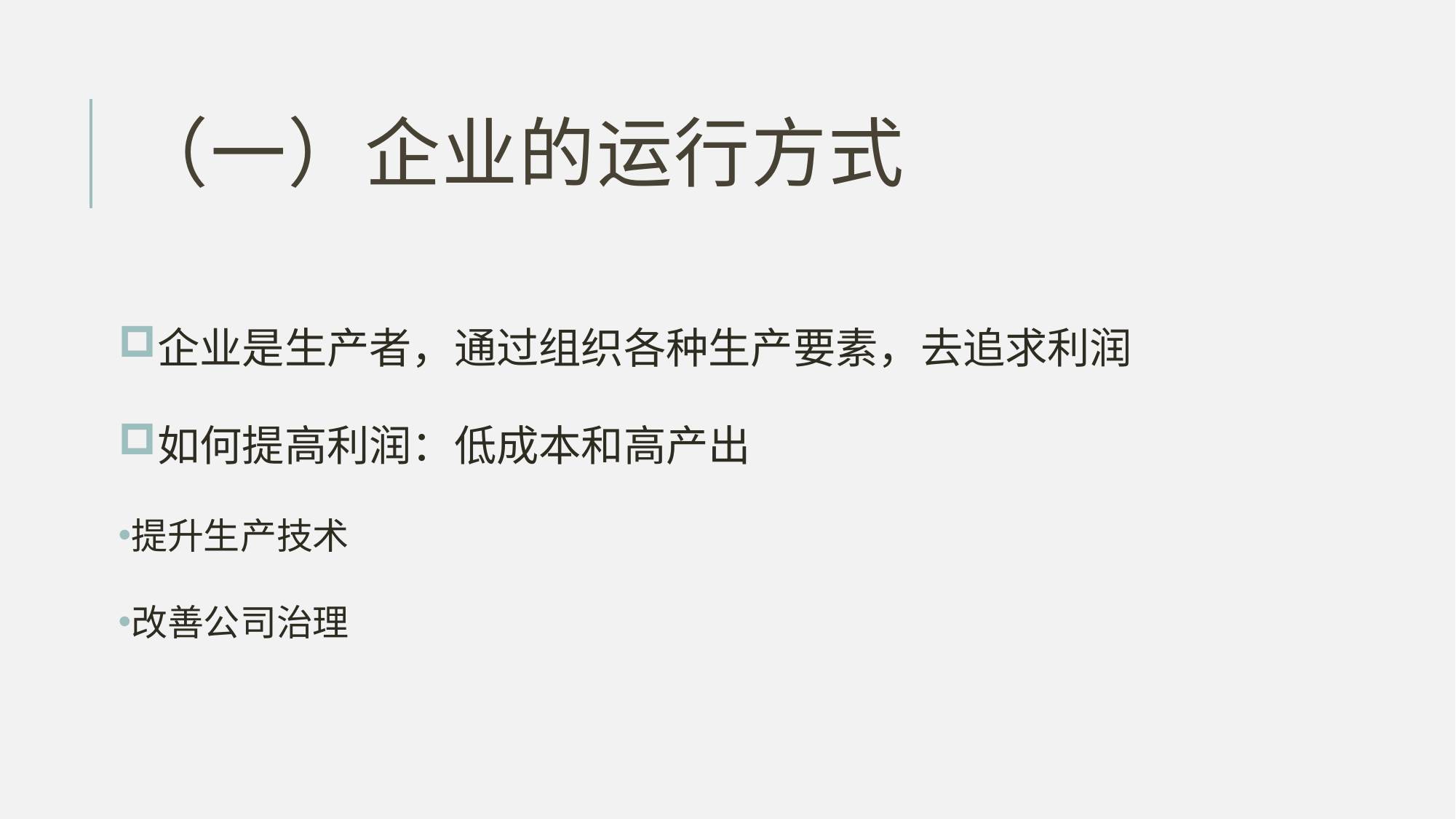

# （一）企业的运行方式
企业是生产者，通过组织各种生产要素，去追求利润
如何提高利润：低成本和高产出
提升生产技术
改善公司治理